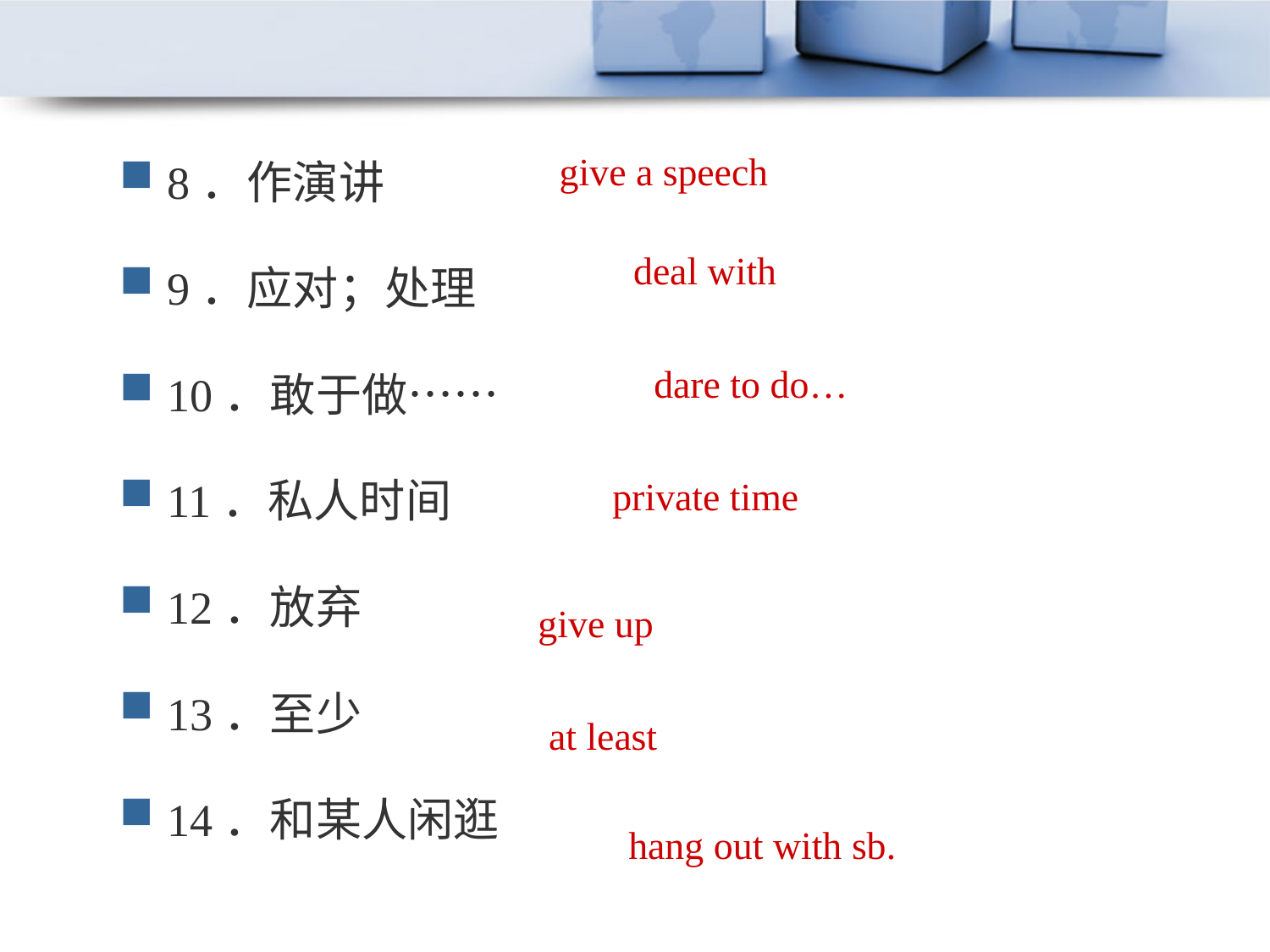

give a speech
8．作演讲

9．应对；处理

10．敢于做……

11．私人时间

12．放弃

13．至少

14．和某人闲逛
deal with
 dare to do…
private time
give up
at least
hang out with sb.